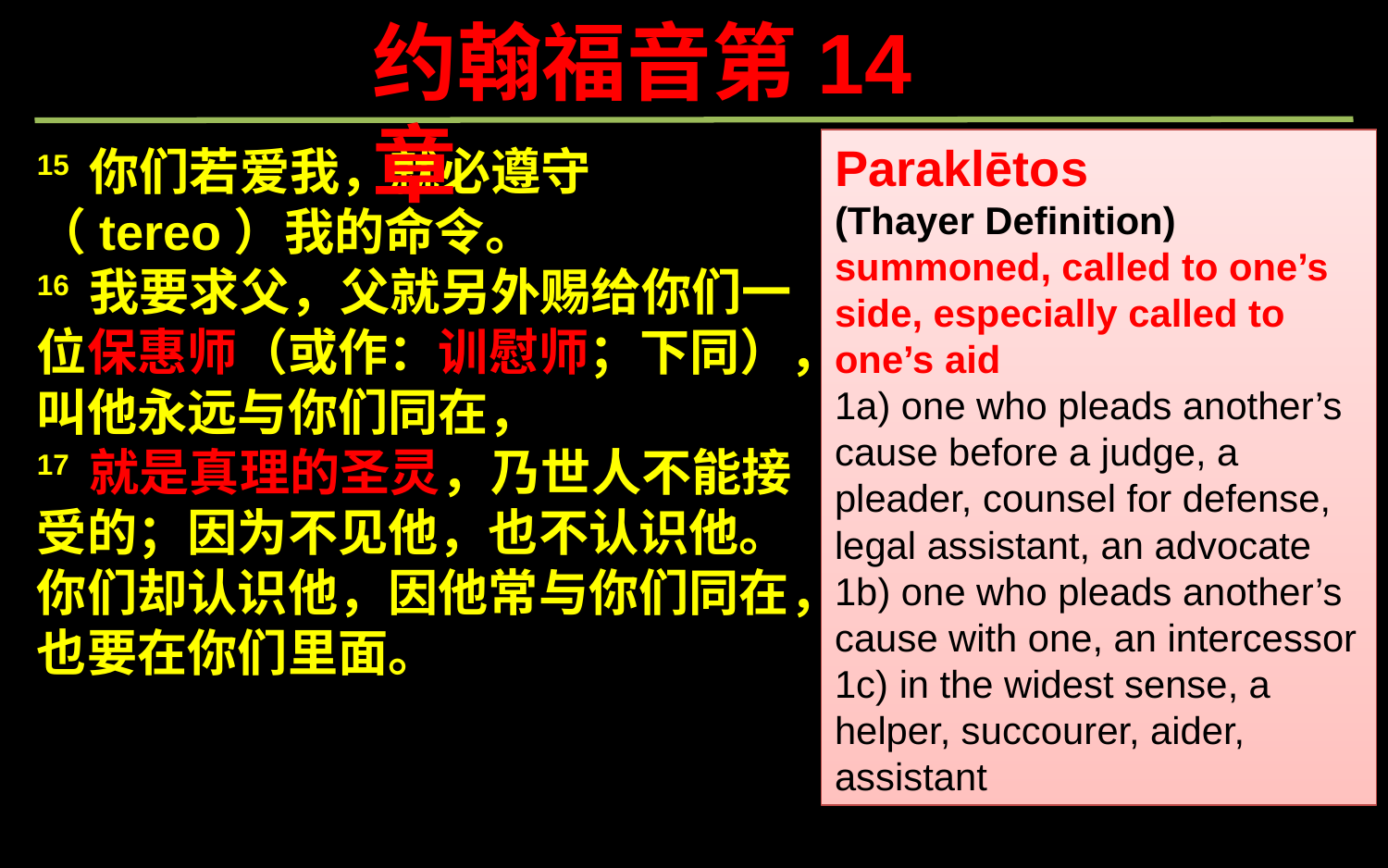

约翰福音第14章
Paraklētos
(Thayer Definition)
summoned, called to one’s side, especially called to one’s aid
1a) one who pleads another’s cause before a judge, a pleader, counsel for defense, legal assistant, an advocate
1b) one who pleads another’s cause with one, an intercessor
1c) in the widest sense, a helper, succourer, aider, assistant
15 你们若爱我，就必遵守（tereo）我的命令。
16 我要求父，父就另外赐给你们一位保惠师（或作：训慰师；下同），叫他永远与你们同在，
17 就是真理的圣灵，乃世人不能接受的；因为不见他，也不认识他。你们却认识他，因他常与你们同在，也要在你们里面。